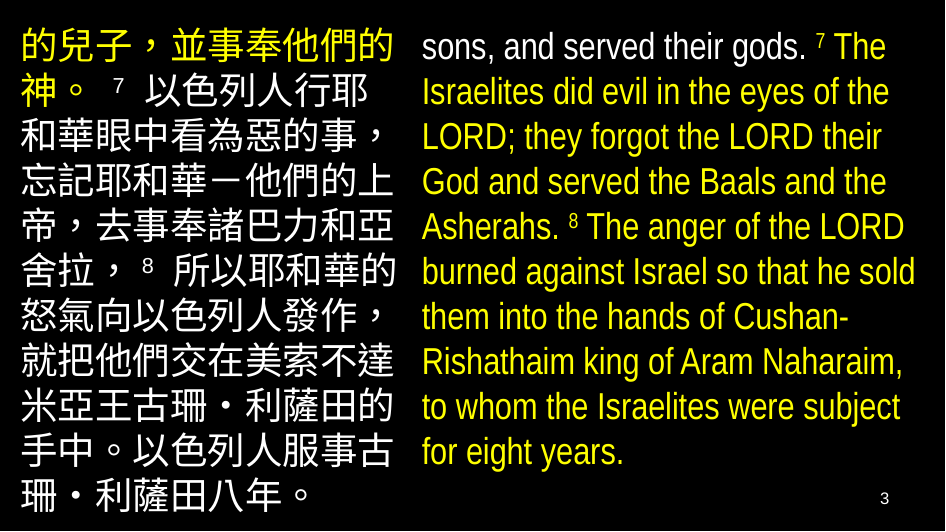

的兒子，並事奉他們的神。 7 以色列人行耶和華眼中看為惡的事，忘記耶和華－他們的上帝，去事奉諸巴力和亞舍拉，8 所以耶和華的怒氣向以色列人發作，就把他們交在美索不達米亞王古珊•利薩田的手中。以色列人服事古珊•利薩田八年。
sons, and served their gods. 7 The Israelites did evil in the eyes of the Lord; they forgot the Lord their God and served the Baals and the Asherahs. 8 The anger of the Lord burned against Israel so that he sold them into the hands of Cushan-Rishathaim king of Aram Naharaim, to whom the Israelites were subject for eight years.
3